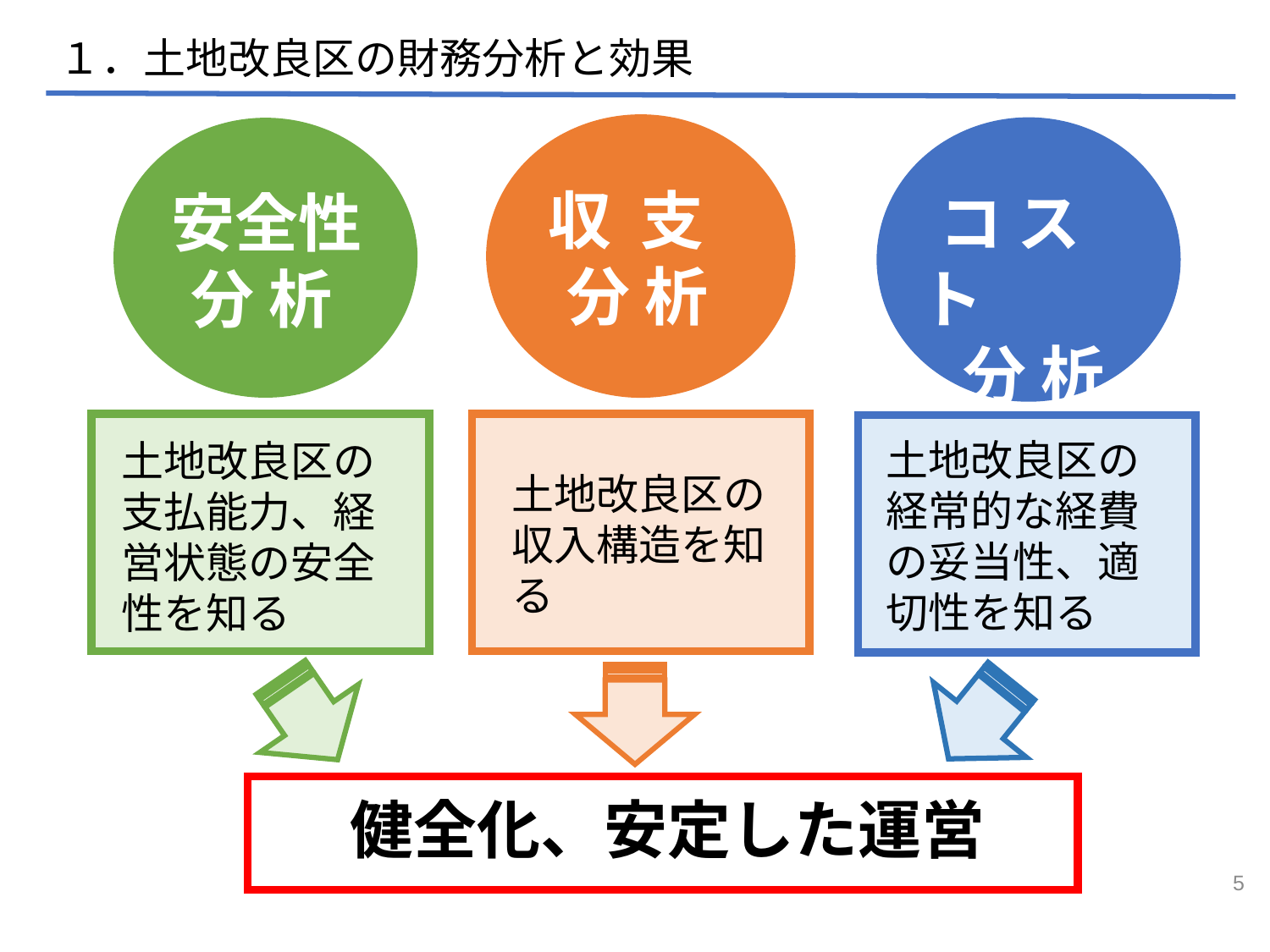

１．土地改良区の財務分析と効果

   収  支
   分 析

土地改良区の収入構造を知る

 コ ス ト
  分 析

土地改良区の経常的な経費の妥当性、適切性を知る

  安全性
   分 析

土地改良区の支払能力、経営状態の安全性を知る

健全化、安定した運営
5